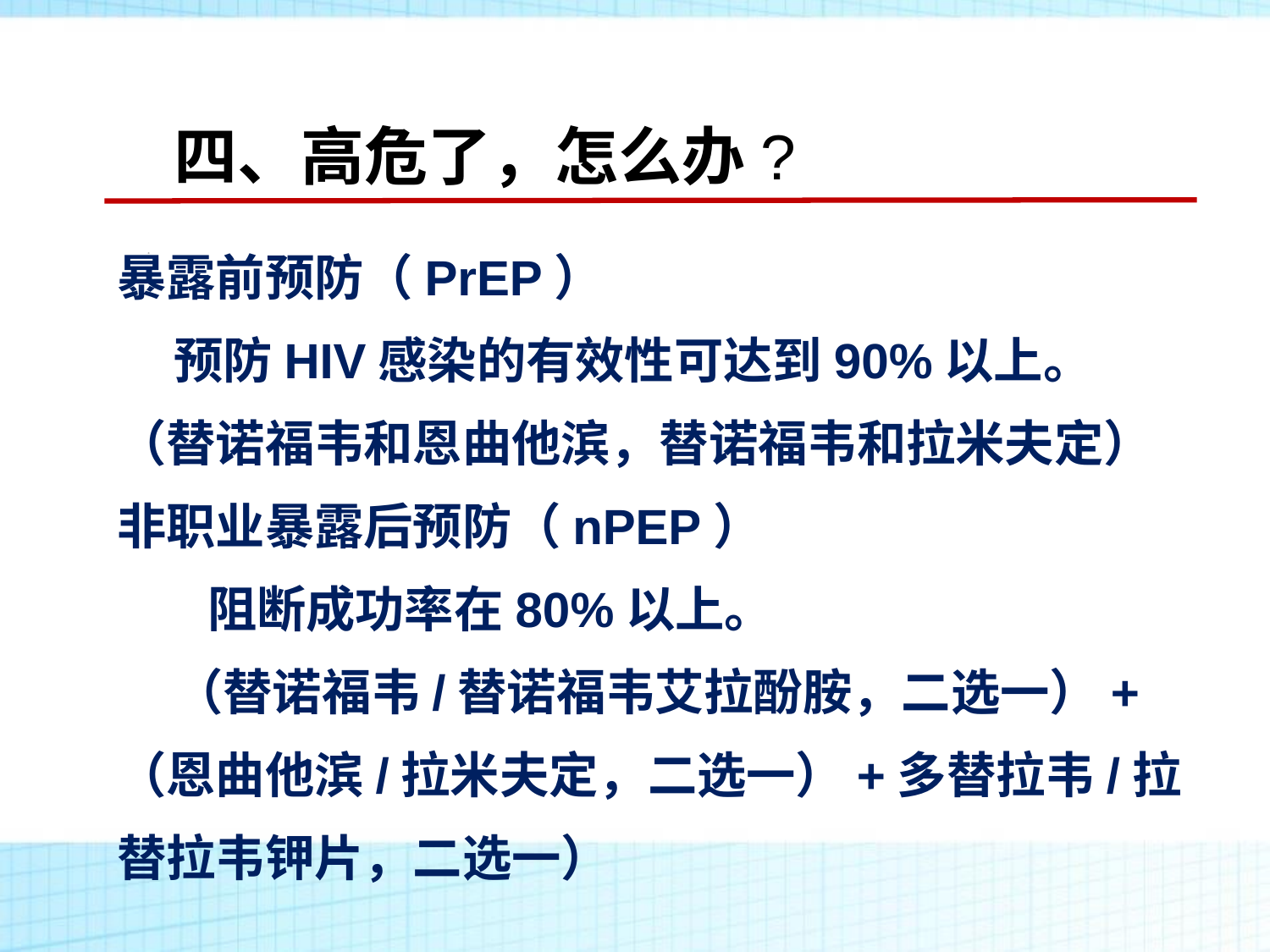

四、高危了，怎么办?
暴露前预防（PrEP）
    预防HIV感染的有效性可达到90%以上。
（替诺福韦和恩曲他滨，替诺福韦和拉米夫定）
非职业暴露后预防（nPEP）
       阻断成功率在80%以上。
    （替诺福韦/替诺福韦艾拉酚胺，二选一）+（恩曲他滨/拉米夫定，二选一）+多替拉韦/拉替拉韦钾片，二选一）

二